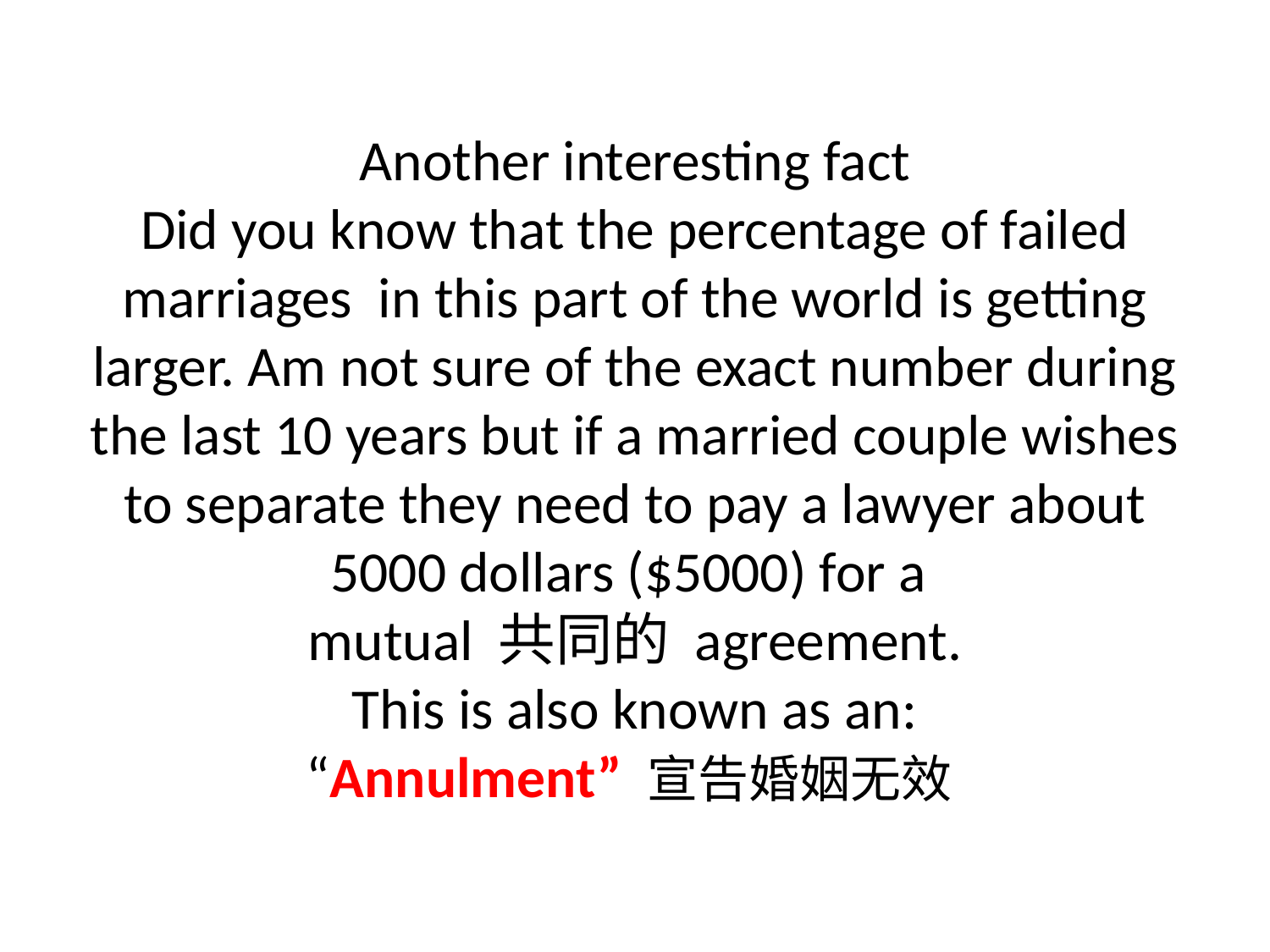

# Another interesting fact Did you know that the percentage of failed marriages  in this part of the world is getting larger. Am not sure of the exact number during the last 10 years but if a married couple wishes to separate they need to pay a lawyer about 5000 dollars ($5000) for a mutual 共同的 agreement. This is also known as an: “Annulment” 宣告婚姻无效